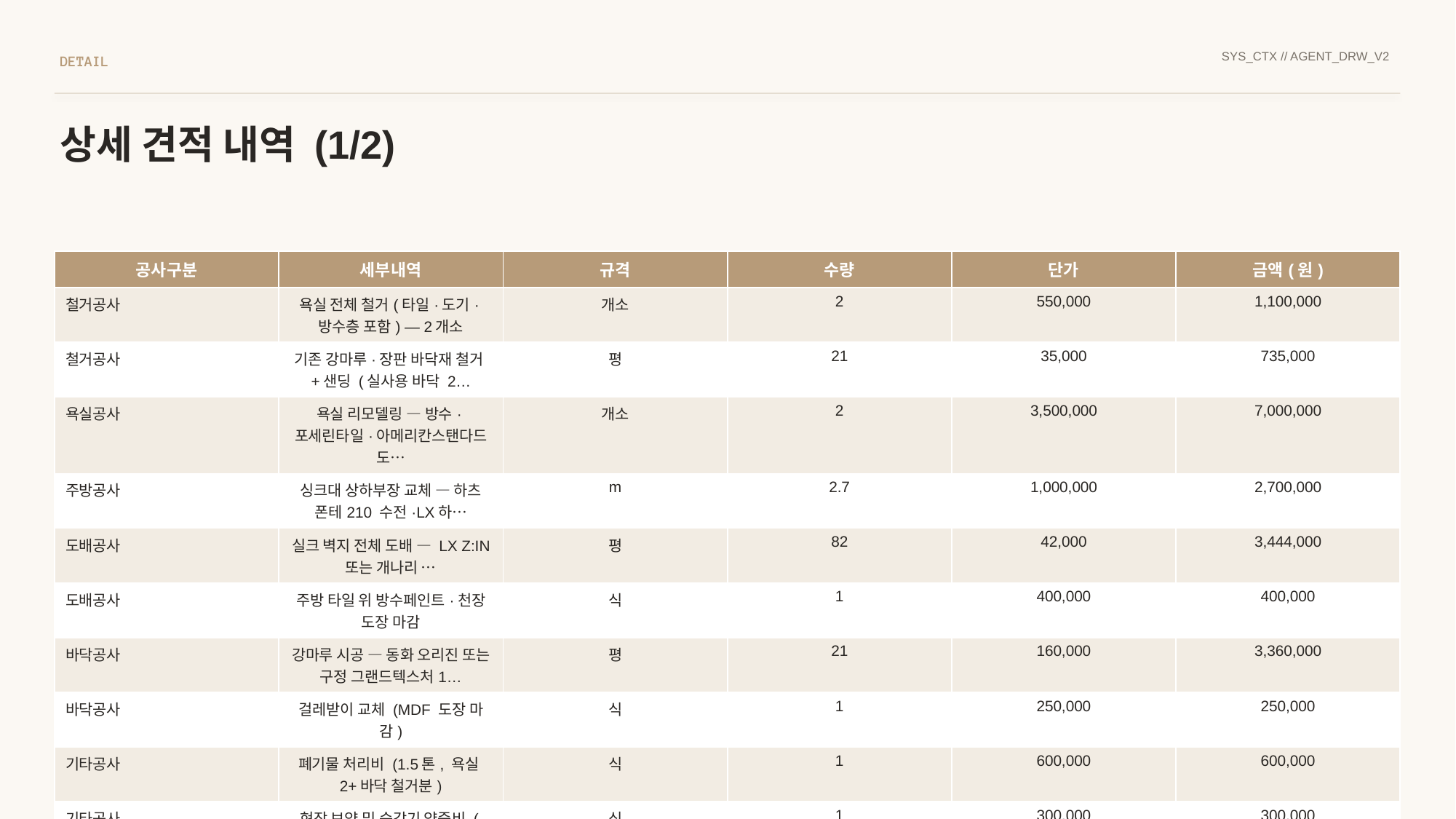

SYS_CTX // AGENT_DRW_V2
DETAIL

상세 견적 내역 (1/2)
| 공사구분 | 세부내역 | 규격 | 수량 | 단가 | 금액(원) |
| --- | --- | --- | --- | --- | --- |
| 철거공사 | 욕실 전체 철거(타일·도기·방수층 포함) — 2개소 | 개소 | 2 | 550,000 | 1,100,000 |
| 철거공사 | 기존 강마루·장판 바닥재 철거+샌딩 (실사용 바닥 2… | 평 | 21 | 35,000 | 735,000 |
| 욕실공사 | 욕실 리모델링 — 방수·포세린타일·아메리칸스탠다드 도… | 개소 | 2 | 3,500,000 | 7,000,000 |
| 주방공사 | 싱크대 상하부장 교체 — 하츠 폰테210 수전·LX하… | m | 2.7 | 1,000,000 | 2,700,000 |
| 도배공사 | 실크 벽지 전체 도배 — LX Z:IN 또는 개나리 … | 평 | 82 | 42,000 | 3,444,000 |
| 도배공사 | 주방 타일 위 방수페인트·천장 도장 마감 | 식 | 1 | 400,000 | 400,000 |
| 바닥공사 | 강마루 시공 — 동화 오리진 또는 구정 그랜드텍스처1… | 평 | 21 | 160,000 | 3,360,000 |
| 바닥공사 | 걸레받이 교체 (MDF 도장 마감) | 식 | 1 | 250,000 | 250,000 |
| 기타공사 | 폐기물 처리비 (1.5톤, 욕실2+바닥 철거분) | 식 | 1 | 600,000 | 600,000 |
| 기타공사 | 현장 보양 및 승강기 양중비 (아파트 입주 보양재·비… | 식 | 1 | 300,000 | 300,000 |
| 기타공사 | 마감 실리콘·코킹 처리 (욕실·주방·바닥 줄눈 마감) | 식 | 1 | 200,000 | 200,000 |
|  | 소 계 |  |  |  | 20,089,000 |
|  | 기업이윤·공과잡비(15%) |  |  |  | 3,013,350 |